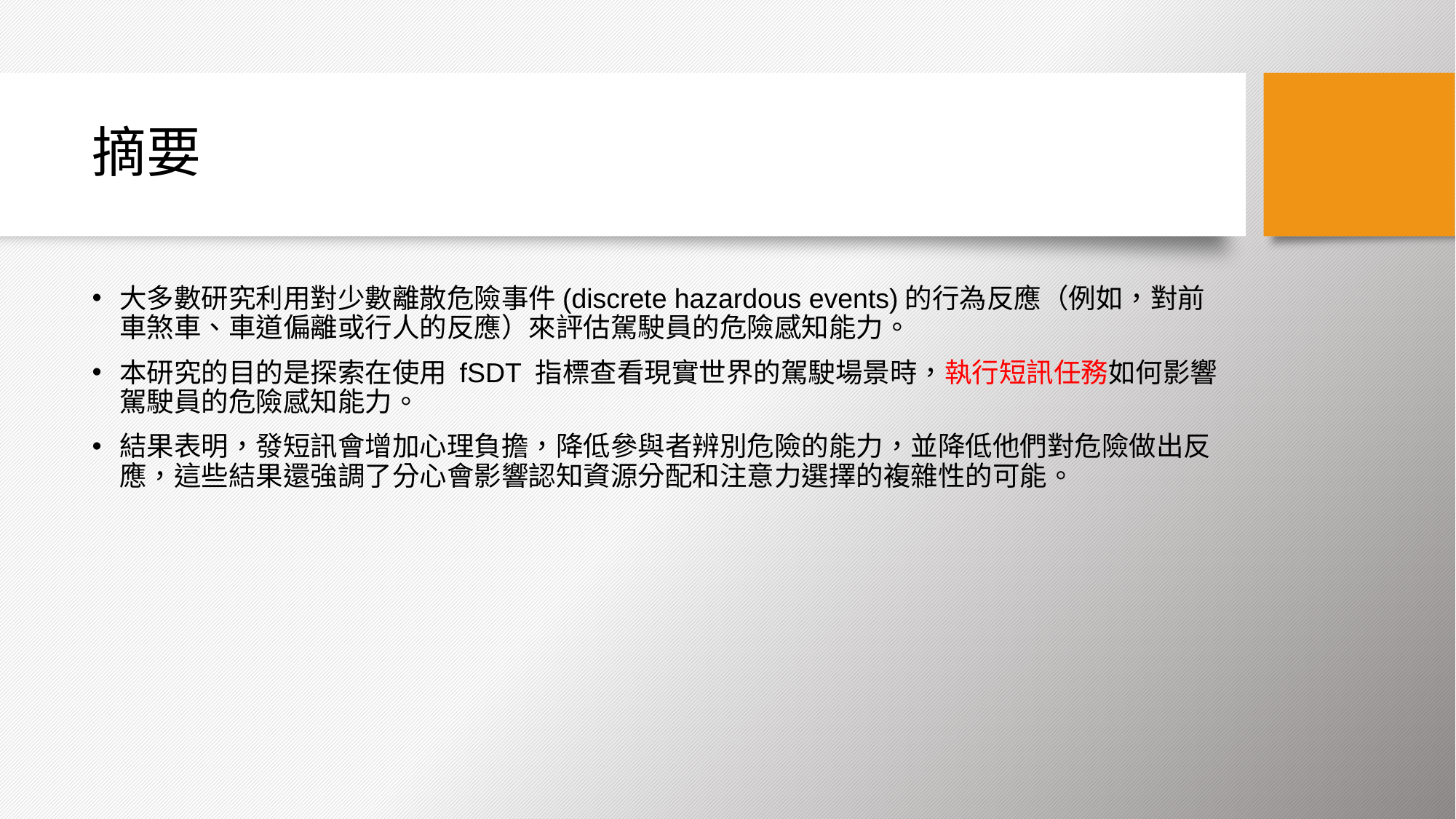

# 摘要
大多數研究利用對少數離散危險事件(discrete hazardous events)的行為反應（例如，對前車煞車、車道偏離或行人的反應）來評估駕駛員的危險感知能力。
本研究的目的是探索在使用 fSDT 指標查看現實世界的駕駛場景時，執行短訊任務如何影響駕駛員的危險感知能力。
結果表明，發短訊會增加心理負擔，降低參與者辨別危險的能力，並降低他們對危險做出反應，這些結果還強調了分心會影響認知資源分配和注意力選擇的複雜性的可能。